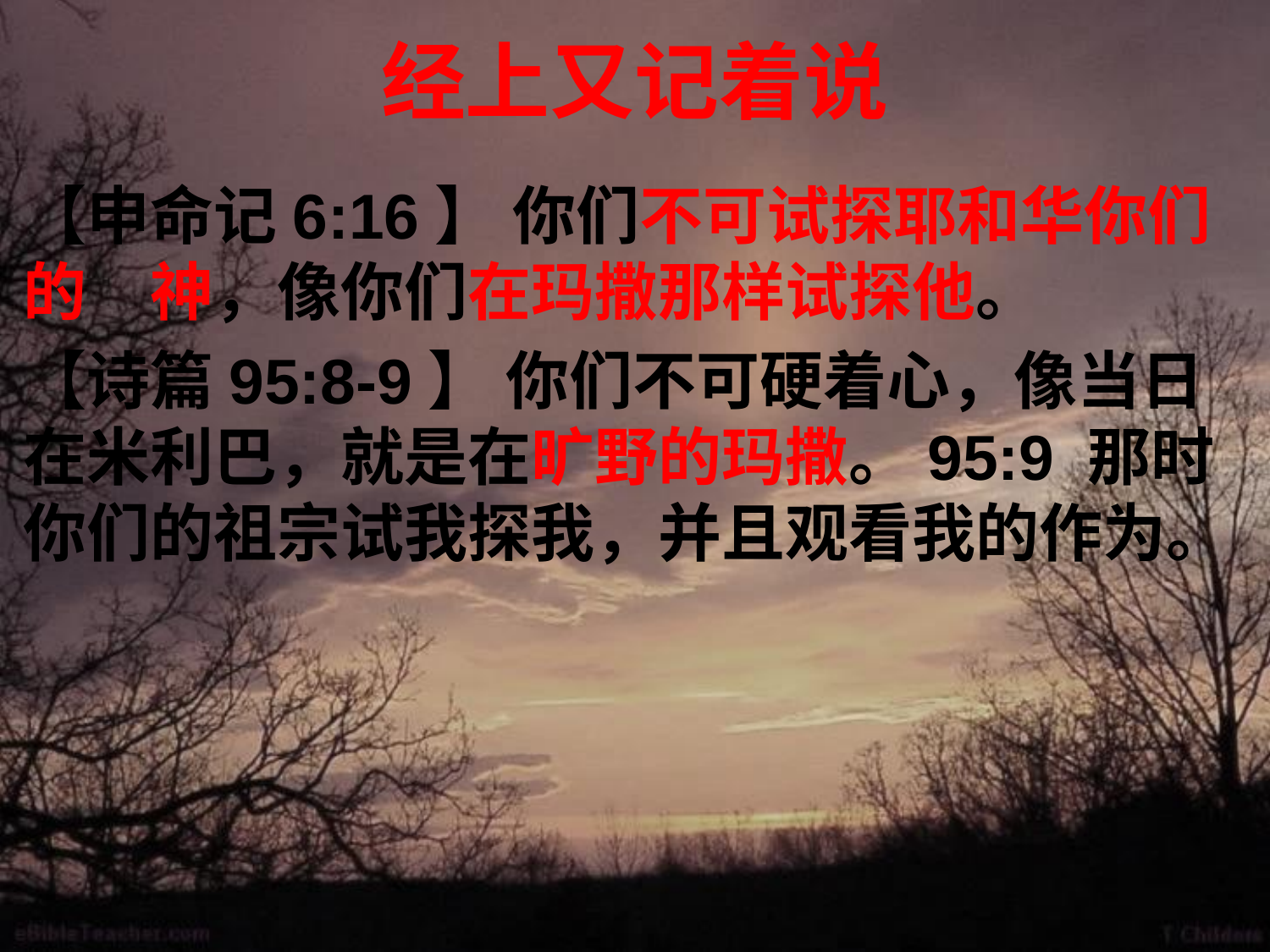

# 经上又记着说
【申命记6:16】 你们不可试探耶和华你们的　神，像你们在玛撒那样试探他。
【诗篇95:8-9】 你们不可硬着心，像当日在米利巴，就是在旷野的玛撒。95:9 那时你们的祖宗试我探我，并且观看我的作为。